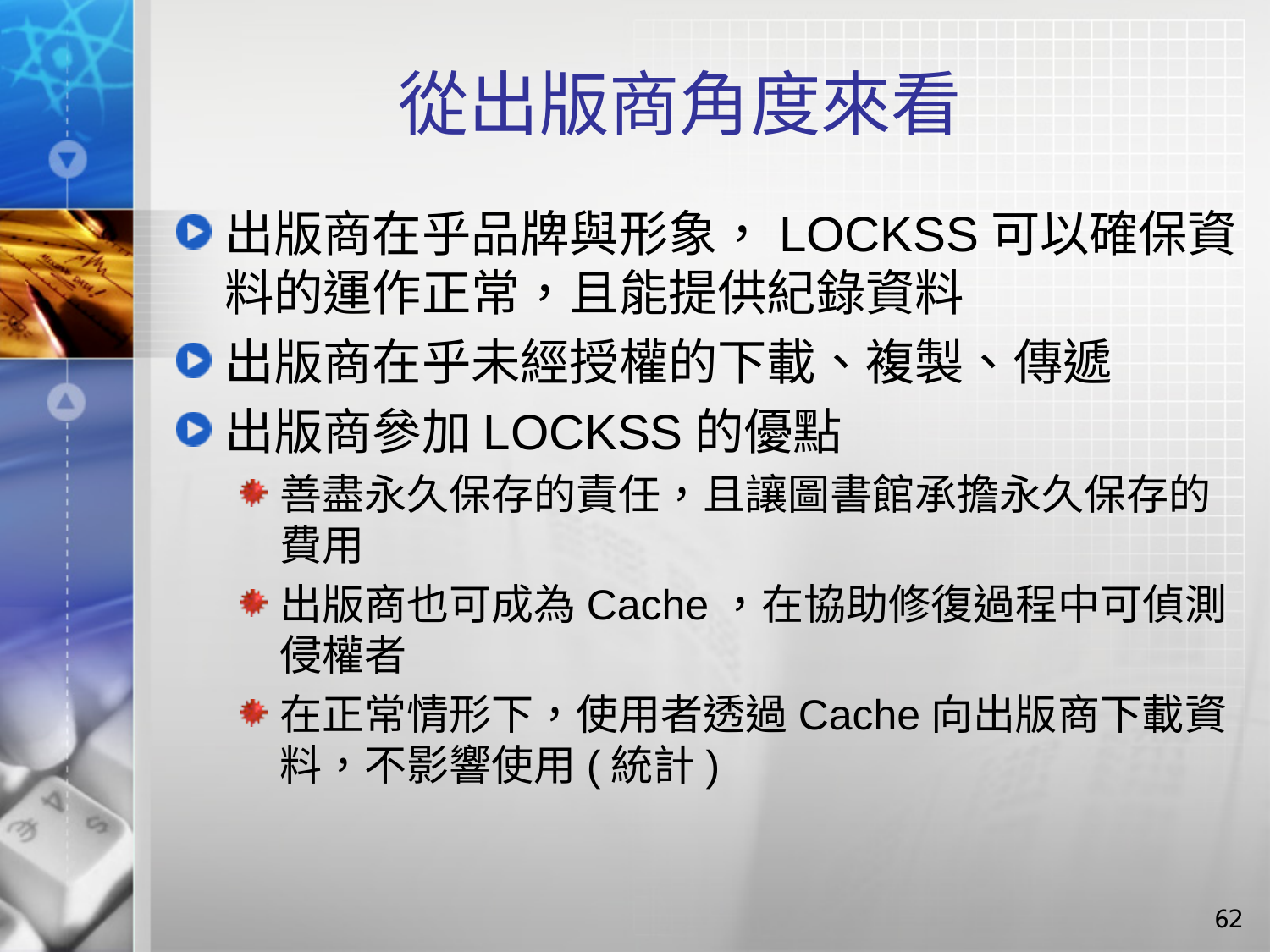

# 從出版商角度來看
出版商在乎品牌與形象，LOCKSS可以確保資料的運作正常，且能提供紀錄資料
出版商在乎未經授權的下載、複製、傳遞
出版商參加LOCKSS的優點
善盡永久保存的責任，且讓圖書館承擔永久保存的費用
出版商也可成為Cache，在協助修復過程中可偵測侵權者
在正常情形下，使用者透過Cache向出版商下載資料，不影響使用(統計)
62